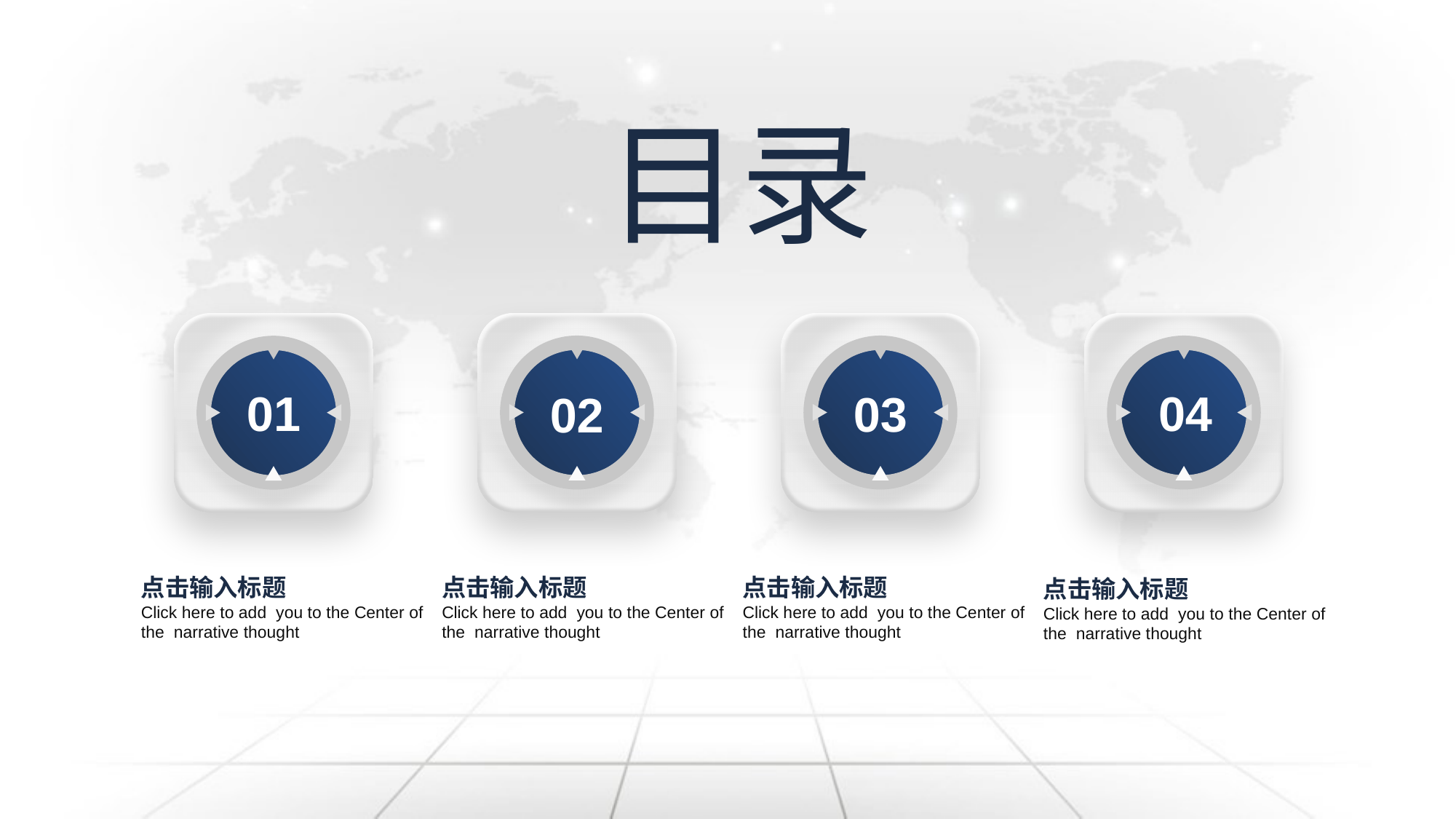

目录

02

03

04

01
点击输入标题
Click here to add  you to the Center of
the  narrative thought

点击输入标题
Click here to add  you to the Center of
the  narrative thought

点击输入标题
Click here to add  you to the Center of
the  narrative thought

点击输入标题
Click here to add  you to the Center of
the  narrative thought